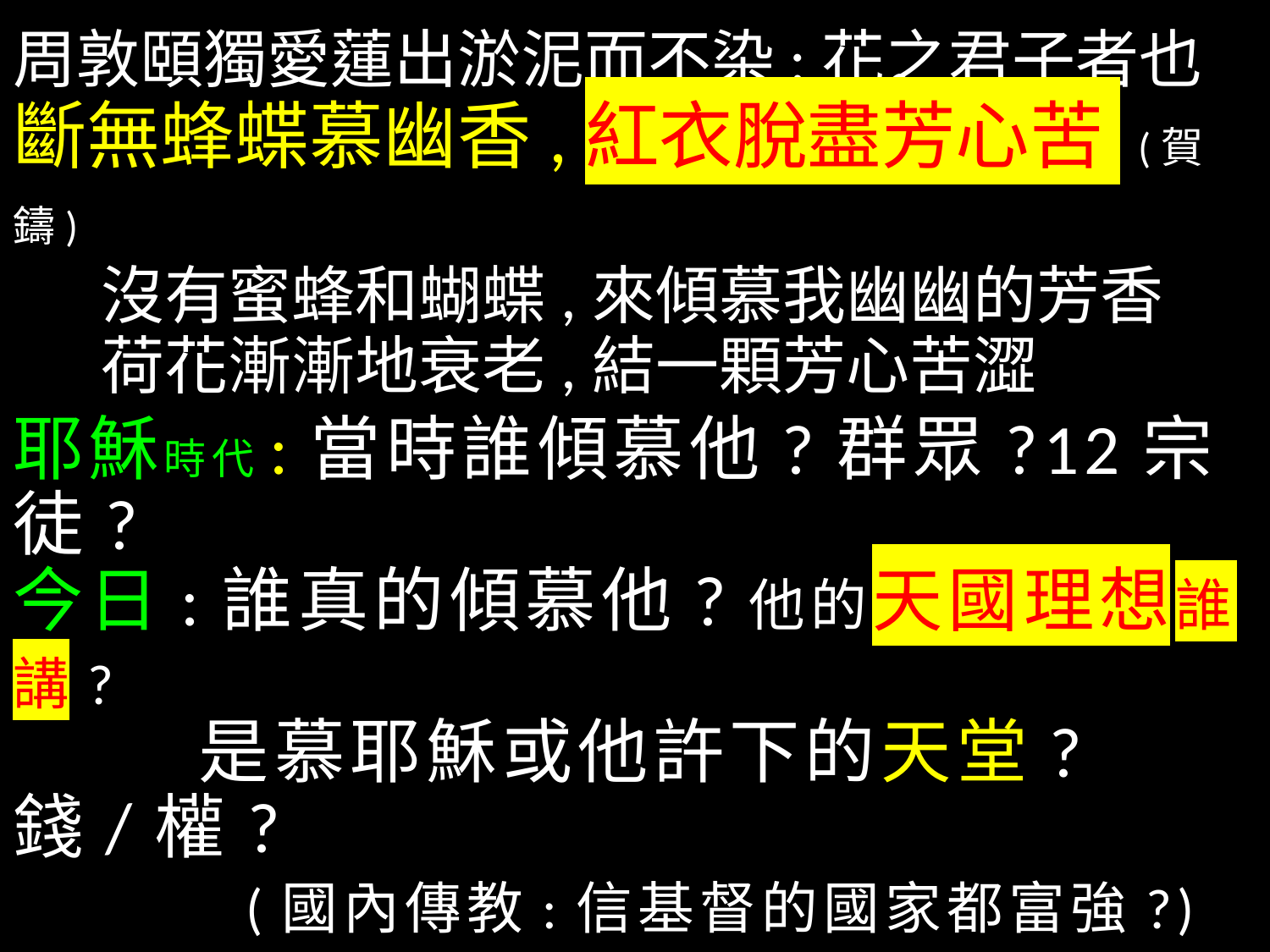

周敦頤獨愛蓮出淤泥而不染:花之君子者也
斷無蜂蝶慕幽香,紅衣脫盡芳心苦 (賀鑄)
  沒有蜜蜂和蝴蝶,來傾慕我幽幽的芳香
  荷花漸漸地衰老,結一顆芳心苦澀
耶穌時代:當時誰傾慕他?群眾?12宗徒?
今日:誰真的傾慕他?他的天國理想誰講?
        是慕耶穌或他許下的天堂?錢/權?
           (國內傳教:信基督的國家都富強?)
誰出賣耶穌? 我+你+他; 思,言,行+缺
   1.我們作壞事時,是出賣耶穌.
   2.我們迷於自我成就而忘了天國?